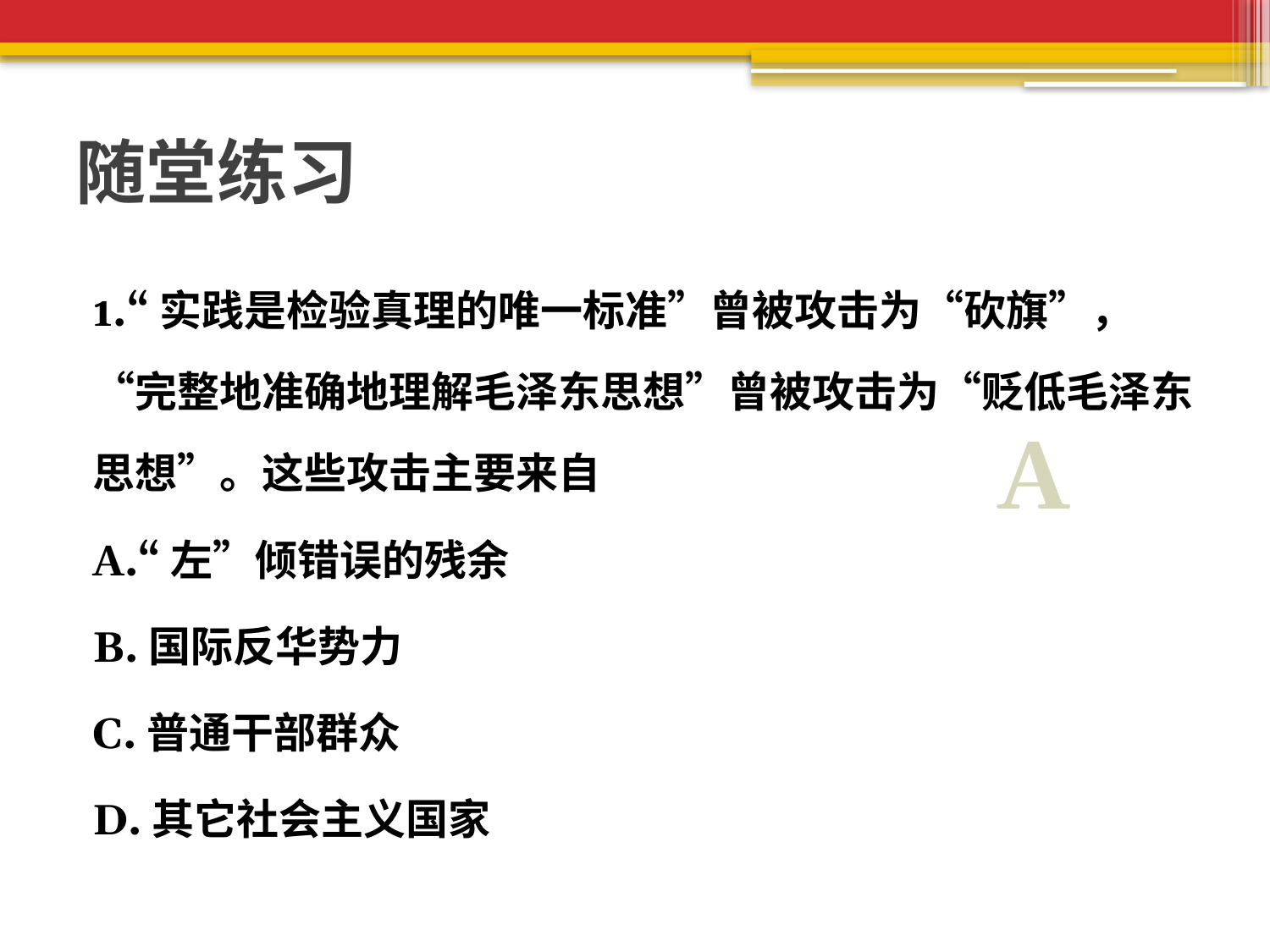

# 随堂练习
1.“实践是检验真理的唯一标准”曾被攻击为“砍旗”，“完整地准确地理解毛泽东思想”曾被攻击为“贬低毛泽东思想”。这些攻击主要来自
A.“左”倾错误的残余
B.国际反华势力
C.普通干部群众
D.其它社会主义国家
A